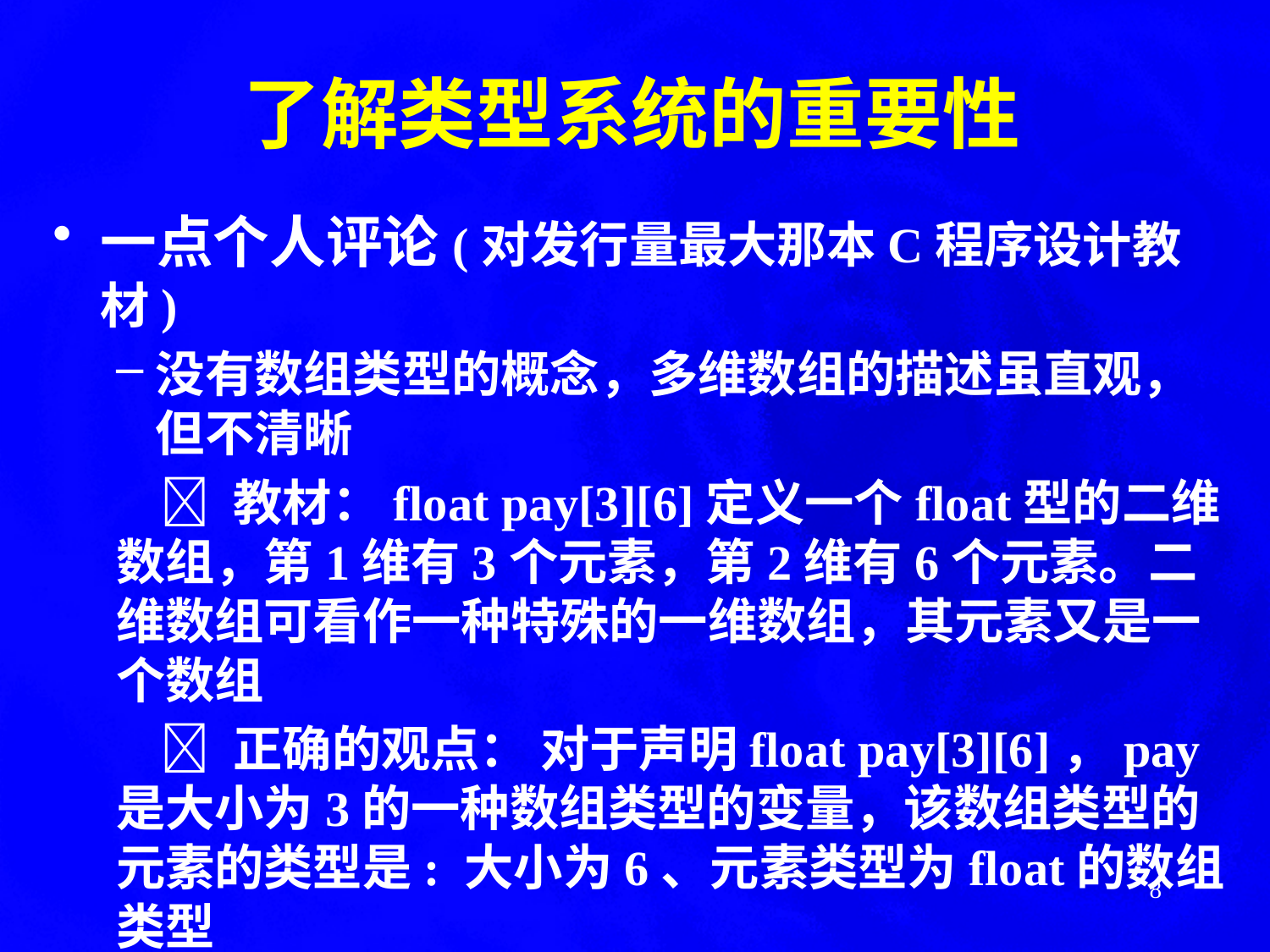

了解类型系统的重要性
一点个人评论(对发行量最大那本C程序设计教材)
没有数组类型的概念，多维数组的描述虽直观，但不清晰
    • 教材：float pay[3][6]定义一个float型的二维数组，第1维有3个元素，第2维有6个元素。二维数组可看作一种特殊的一维数组，其元素又是一个数组
    • 正确的观点： 对于声明float pay[3][6]，pay是大小为3的一种数组类型的变量，该数组类型的元素的类型是: 大小为6、元素类型为float的数组类型
介绍程序员自己定义数据类型和关键字typedef的介绍太晚

8